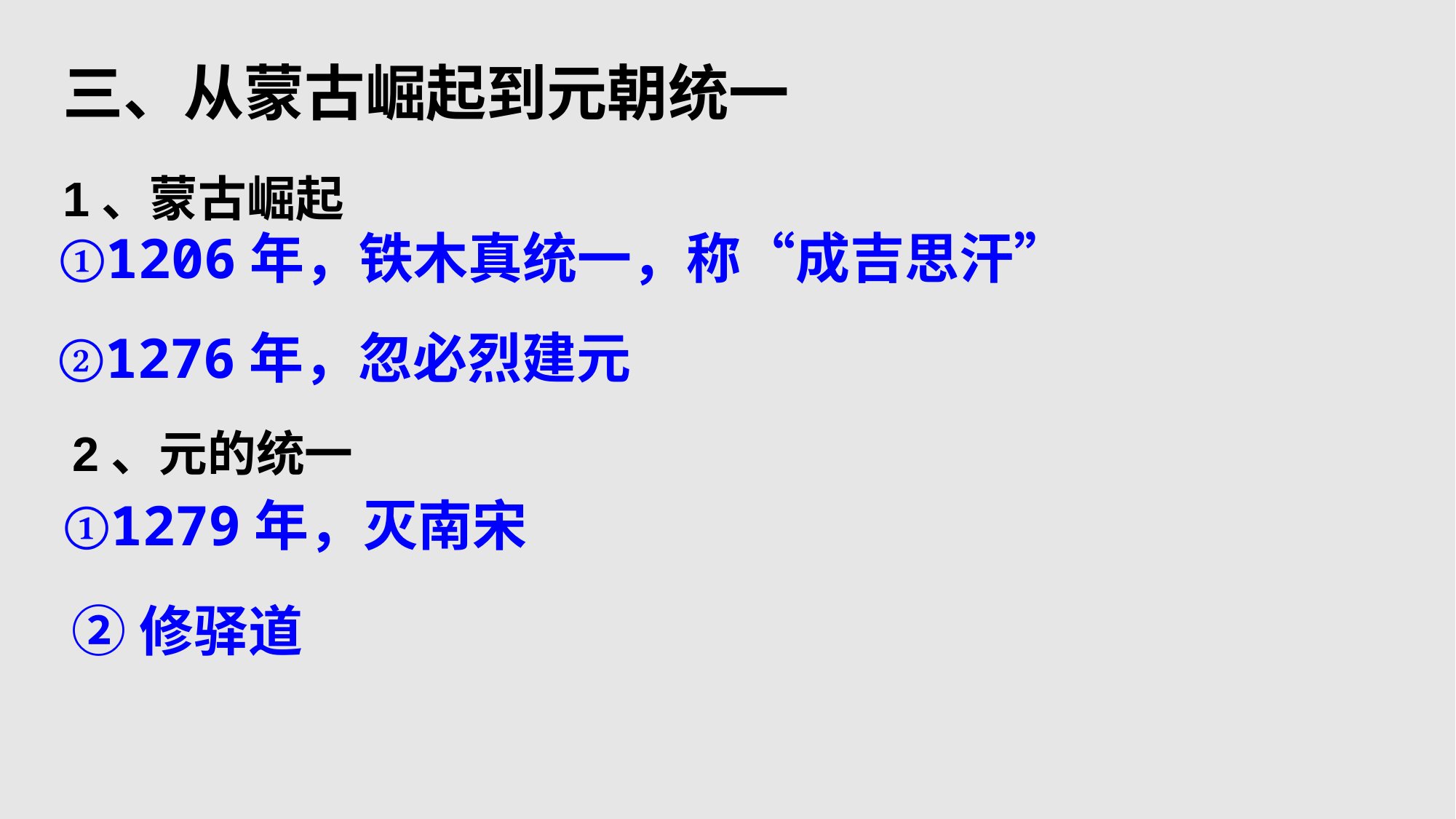

三、从蒙古崛起到元朝统一
1、蒙古崛起
①1206年，铁木真统一，称“成吉思汗”
②1276年，忽必烈建元
2、元的统一
①1279年，灭南宋
②修驿道